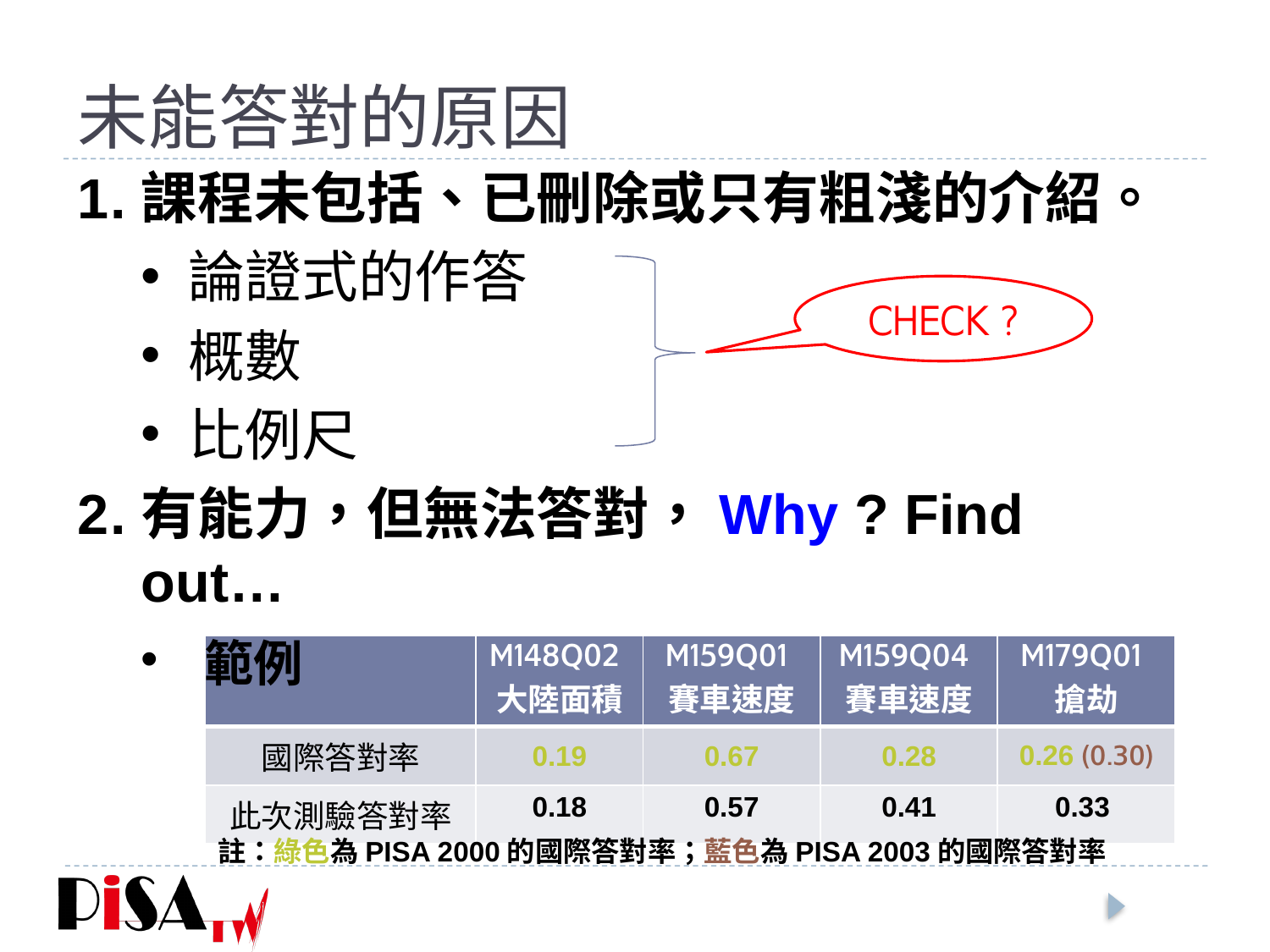

# 未能答對的原因
課程未包括、已刪除或只有粗淺的介紹。
論證式的作答
概數
比例尺
有能力，但無法答對，Why ? Find out…
範例

CHECK ?
|  | M148Q02 大陸面積 | M159Q01 賽車速度 | M159Q04 賽車速度 | M179Q01 搶劫 |
| --- | --- | --- | --- | --- |
| 國際答對率 | 0.19 | 0.67 | 0.28 | 0.26 (0.30) |
| 此次測驗答對率 | 0.18 | 0.57 | 0.41 | 0.33 |
註：綠色為PISA 2000的國際答對率；藍色為PISA 2003的國際答對率